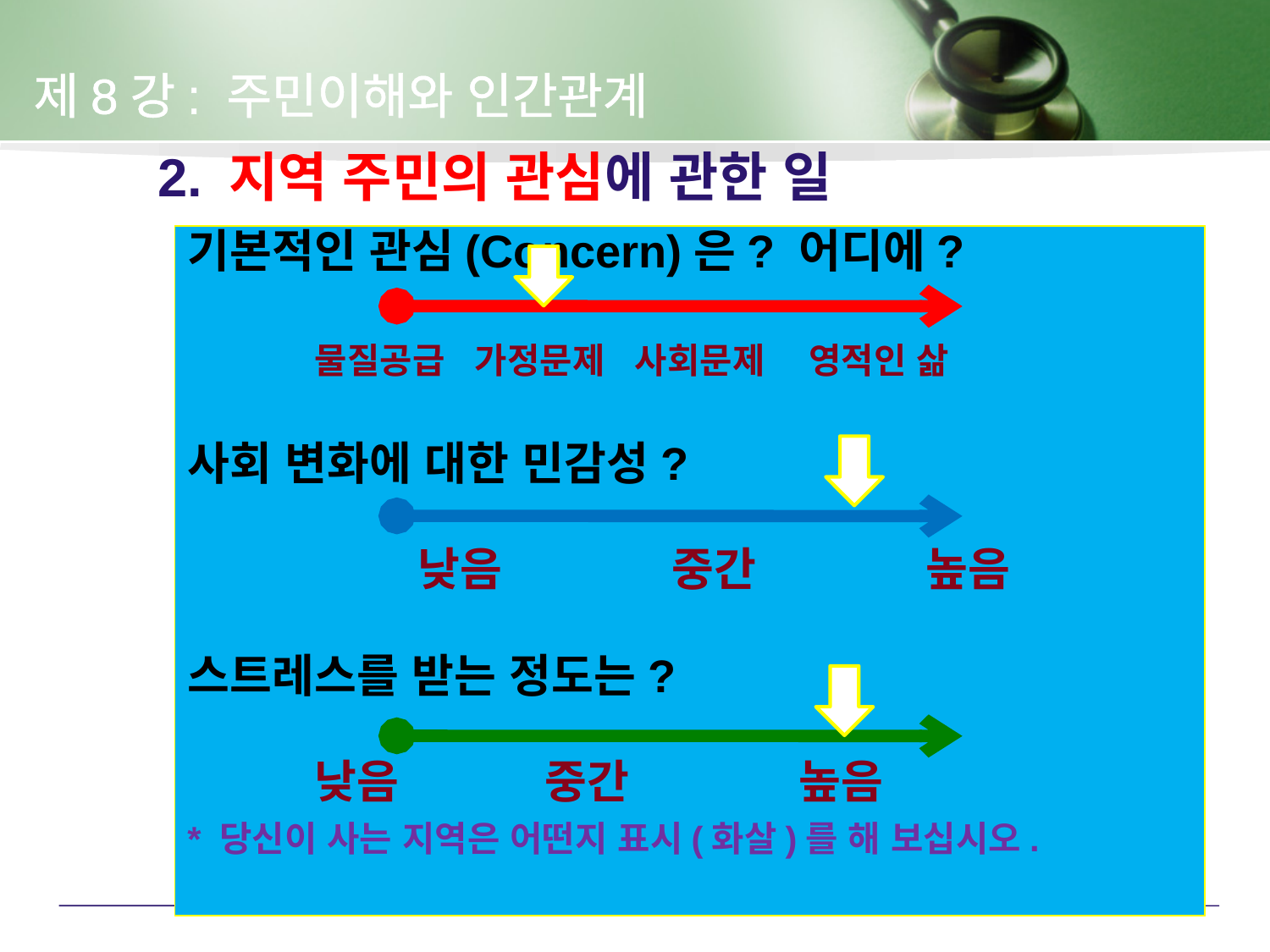

제8강: 주민이해와 인간관계
2. 지역 주민의 관심에 관한 일
기본적인 관심(Concern)은? 어디에?

	 물질공급   가정문제   사회문제	 영적인 삶

사회 변화에 대한 민감성?

		낮음		중간		높음

스트레스를 받는 정도는?

 	 낮음		중간		높음
* 당신이 사는 지역은 어떤지 표시(화살)를 해 보십시오.